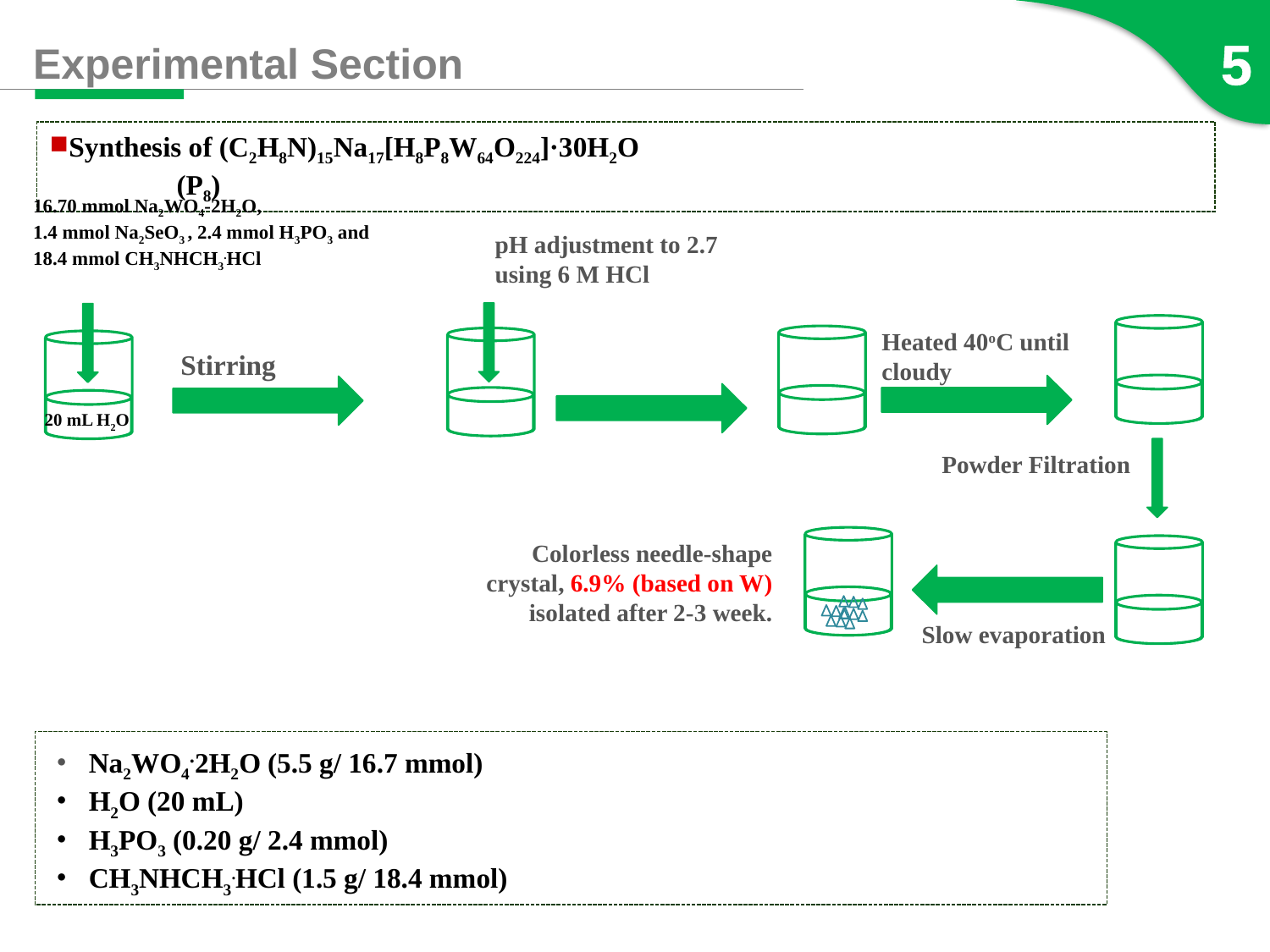

5
Experimental Section

Synthesis of (C2H8N)15Na17[H8P8W64O224]·30H2O 						(P8)
16.70 mmol Na2WO4-2H2O,
1.4 mmol Na2SeO3 , 2.4 mmol H3PO3 and 18.4 mmol CH3NHCH3.HCl
pH adjustment to 2.7 using 6 M HCl

Heated 40oC until cloudy

Stirring

20 mL H2O
Powder Filtration

Colorless needle-shape crystal, 6.9% (based on W) isolated after 2-3 week.

Slow evaporation
・ Na2WO4.2H2O (5.5 g/ 16.7 mmol)
・ H2O (20 mL)
・ H3PO3 (0.20 g/ 2.4 mmol)
・ CH3NHCH3.HCl (1.5 g/ 18.4 mmol)